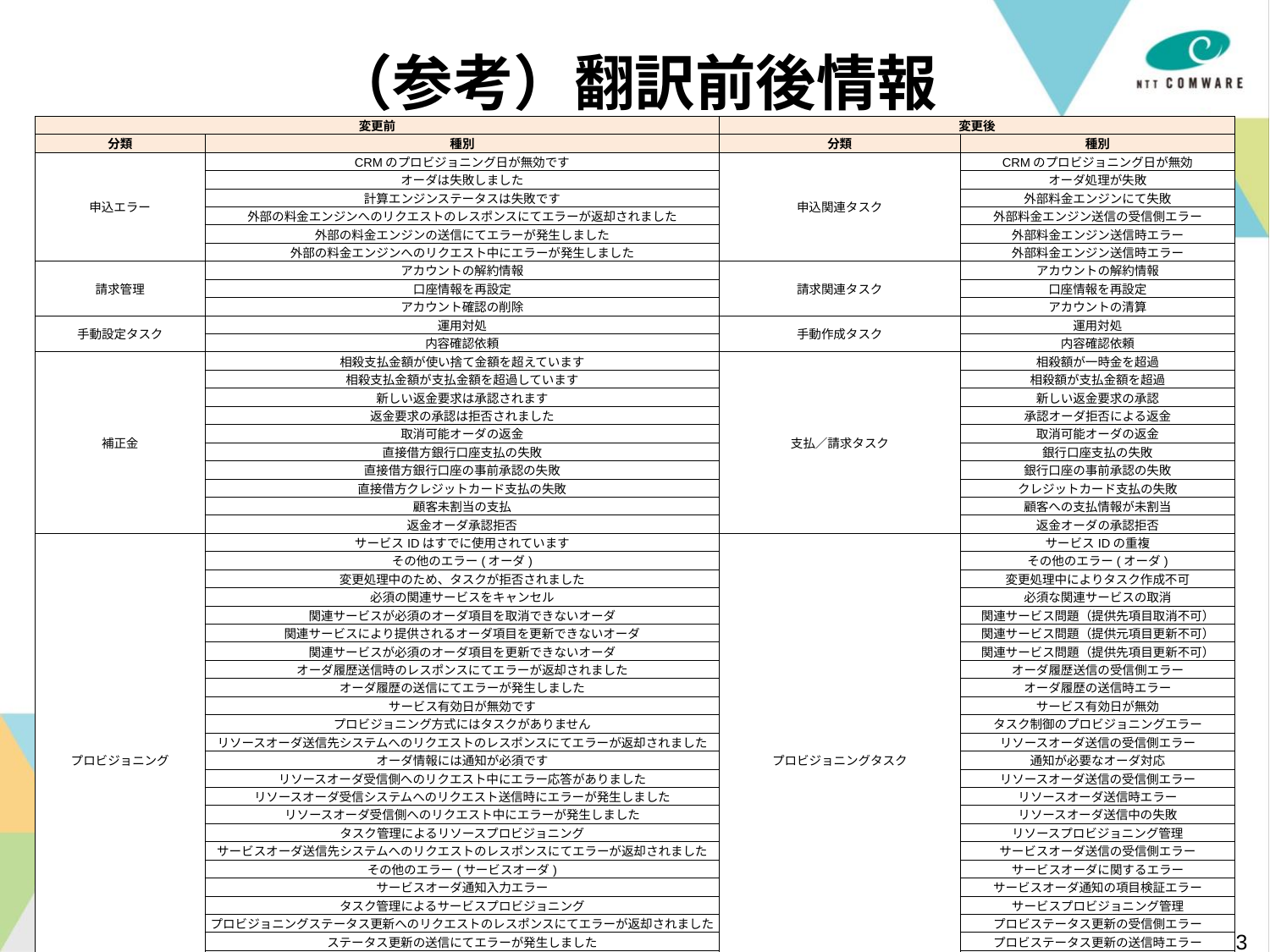

（参考）翻訳前後情報
| 変更前 |  | 変更後 |  |
| --- | --- | --- | --- |
| 分類 | 種別 | 分類 | 種別 |
| 申込エラー | CRMのプロビジョニング日が無効です | 申込関連タスク | CRMのプロビジョニング日が無効 |
|  | オーダは失敗しました |  | オーダ処理が失敗 |
|  | 計算エンジンステータスは失敗です |  | 外部料金エンジンにて失敗 |
|  | 外部の料金エンジンへのリクエストのレスポンスにてエラーが返却されました |  | 外部料金エンジン送信の受信側エラー |
|  | 外部の料金エンジンの送信にてエラーが発生しました |  | 外部料金エンジン送信時エラー |
|  | 外部の料金エンジンへのリクエスト中にエラーが発生しました |  | 外部料金エンジン送信時エラー |
| 請求管理 | アカウントの解約情報 | 請求関連タスク | アカウントの解約情報 |
|  | 口座情報を再設定 |  | 口座情報を再設定 |
|  | アカウント確認の削除 |  | アカウントの清算 |
| 手動設定タスク | 運用対処 | 手動作成タスク | 運用対処 |
|  | 内容確認依頼 |  | 内容確認依頼 |
| 補正金 | 相殺支払金額が使い捨て金額を超えています | 支払／請求タスク | 相殺額が一時金を超過 |
|  | 相殺支払金額が支払金額を超過しています |  | 相殺額が支払金額を超過 |
|  | 新しい返金要求は承認されます |  | 新しい返金要求の承認 |
|  | 返金要求の承認は拒否されました |  | 承認オーダ拒否による返金 |
|  | 取消可能オーダの返金 |  | 取消可能オーダの返金 |
|  | 直接借方銀行口座支払の失敗 |  | 銀行口座支払の失敗 |
|  | 直接借方銀行口座の事前承認の失敗 |  | 銀行口座の事前承認の失敗 |
|  | 直接借方クレジットカード支払の失敗 |  | クレジットカード支払の失敗 |
|  | 顧客未割当の支払 |  | 顧客への支払情報が未割当 |
|  | 返金オーダ承認拒否 |  | 返金オーダの承認拒否 |
| プロビジョニング | サービスIDはすでに使用されています | プロビジョニングタスク | サービスIDの重複 |
|  | その他のエラー(オーダ) |  | その他のエラー(オーダ) |
|  | 変更処理中のため、タスクが拒否されました |  | 変更処理中によりタスク作成不可 |
|  | 必須の関連サービスをキャンセル |  | 必須な関連サービスの取消 |
|  | 関連サービスが必須のオーダ項目を取消できないオーダ |  | 関連サービス問題（提供先項目取消不可） |
|  | 関連サービスにより提供されるオーダ項目を更新できないオーダ |  | 関連サービス問題（提供元項目更新不可） |
|  | 関連サービスが必須のオーダ項目を更新できないオーダ |  | 関連サービス問題（提供先項目更新不可） |
|  | オーダ履歴送信時のレスポンスにてエラーが返却されました |  | オーダ履歴送信の受信側エラー |
|  | オーダ履歴の送信にてエラーが発生しました |  | オーダ履歴の送信時エラー |
|  | サービス有効日が無効です |  | サービス有効日が無効 |
|  | プロビジョニング方式にはタスクがありません |  | タスク制御のプロビジョニングエラー |
|  | リソースオーダ送信先システムへのリクエストのレスポンスにてエラーが返却されました |  | リソースオーダ送信の受信側エラー |
|  | オーダ情報には通知が必須です |  | 通知が必要なオーダ対応 |
|  | リソースオーダ受信側へのリクエスト中にエラー応答がありました |  | リソースオーダ送信の受信側エラー |
|  | リソースオーダ受信システムへのリクエスト送信時にエラーが発生しました |  | リソースオーダ送信時エラー |
|  | リソースオーダ受信側へのリクエスト中にエラーが発生しました |  | リソースオーダ送信中の失敗 |
|  | タスク管理によるリソースプロビジョニング |  | リソースプロビジョニング管理 |
|  | サービスオーダ送信先システムへのリクエストのレスポンスにてエラーが返却されました |  | サービスオーダ送信の受信側エラー |
|  | その他のエラー(サービスオーダ) |  | サービスオーダに関するエラー |
|  | サービスオーダ通知入力エラー |  | サービスオーダ通知の項目検証エラー |
|  | タスク管理によるサービスプロビジョニング |  | サービスプロビジョニング管理 |
|  | プロビジョニングステータス更新へのリクエストのレスポンスにてエラーが返却されました |  | プロビステータス更新の受信側エラー |
|  | ステータス更新の送信にてエラーが発生しました |  | プロビステータス更新の送信時エラー |
|  | 卸プロビジョニングオーダのビジネスエラータスク |  | 卸プロビジョニングオーダのエラー |
|  | 卸プロビジョニングオーダのタスク |  | 卸プロビジョニング管理 |
| システム | 料金計算イベントが正常に解決されました | システム関連タスク | 料金計算イベントにてエラー発生 |
|  | EventHubによるリクエストのレスポンスにてエラーが返却されました |  | 情報通知(EventHub)の受信側エラー |
|  | EventHubへのリクスト時にエラーが発生しました |  | 情報通知(EventHub)の送信時エラー |
| 売掛情報 | 販売したアカウントが受け取った支払い | 顧客間取引関連タスク | 販売済顧客から受領した支払い |